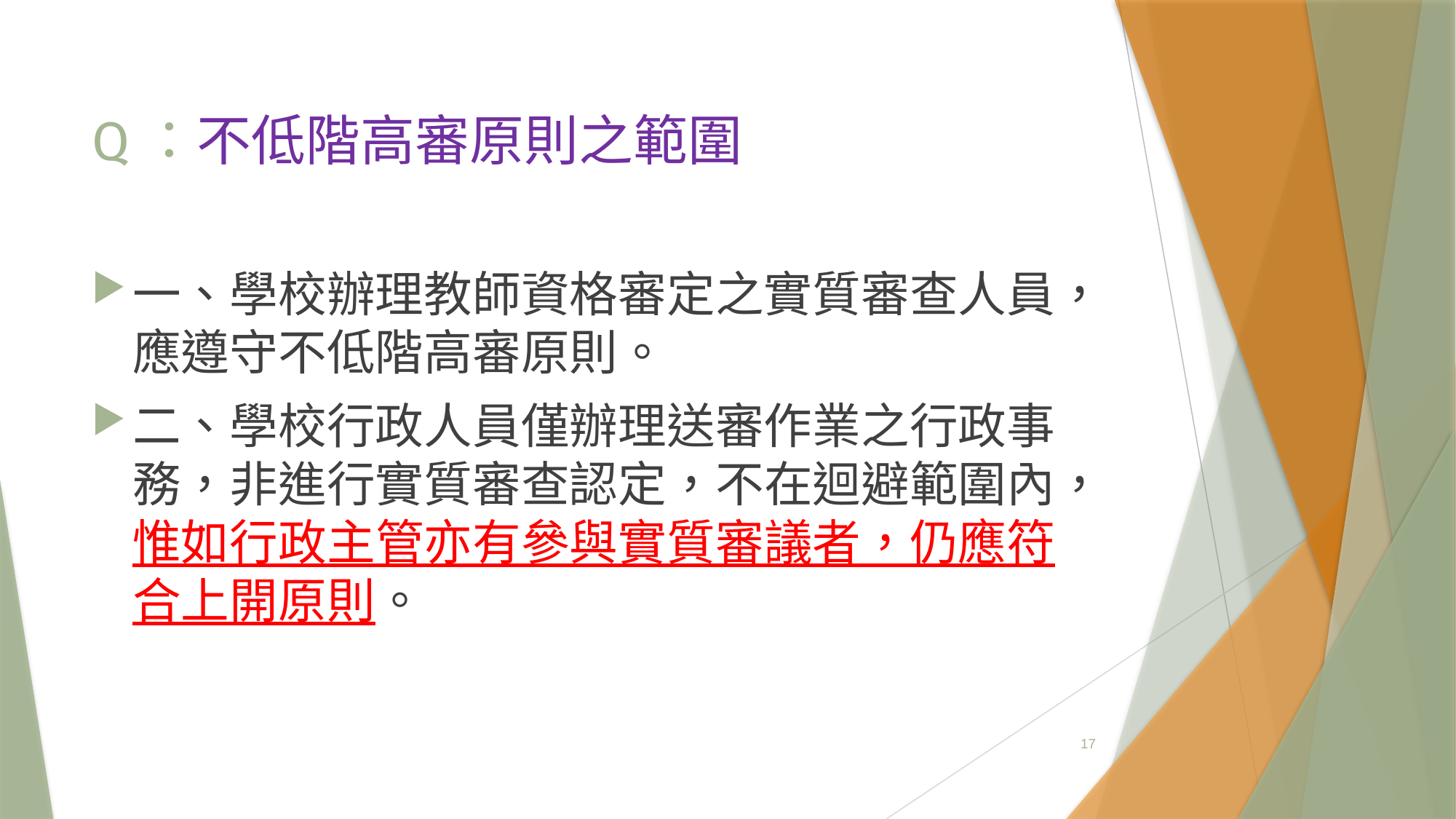

# Q：不低階高審原則之範圍
一、學校辦理教師資格審定之實質審查人員，應遵守不低階高審原則。
二、學校行政人員僅辦理送審作業之行政事務，非進行實質審查認定，不在迴避範圍內，惟如行政主管亦有參與實質審議者，仍應符合上開原則。
17